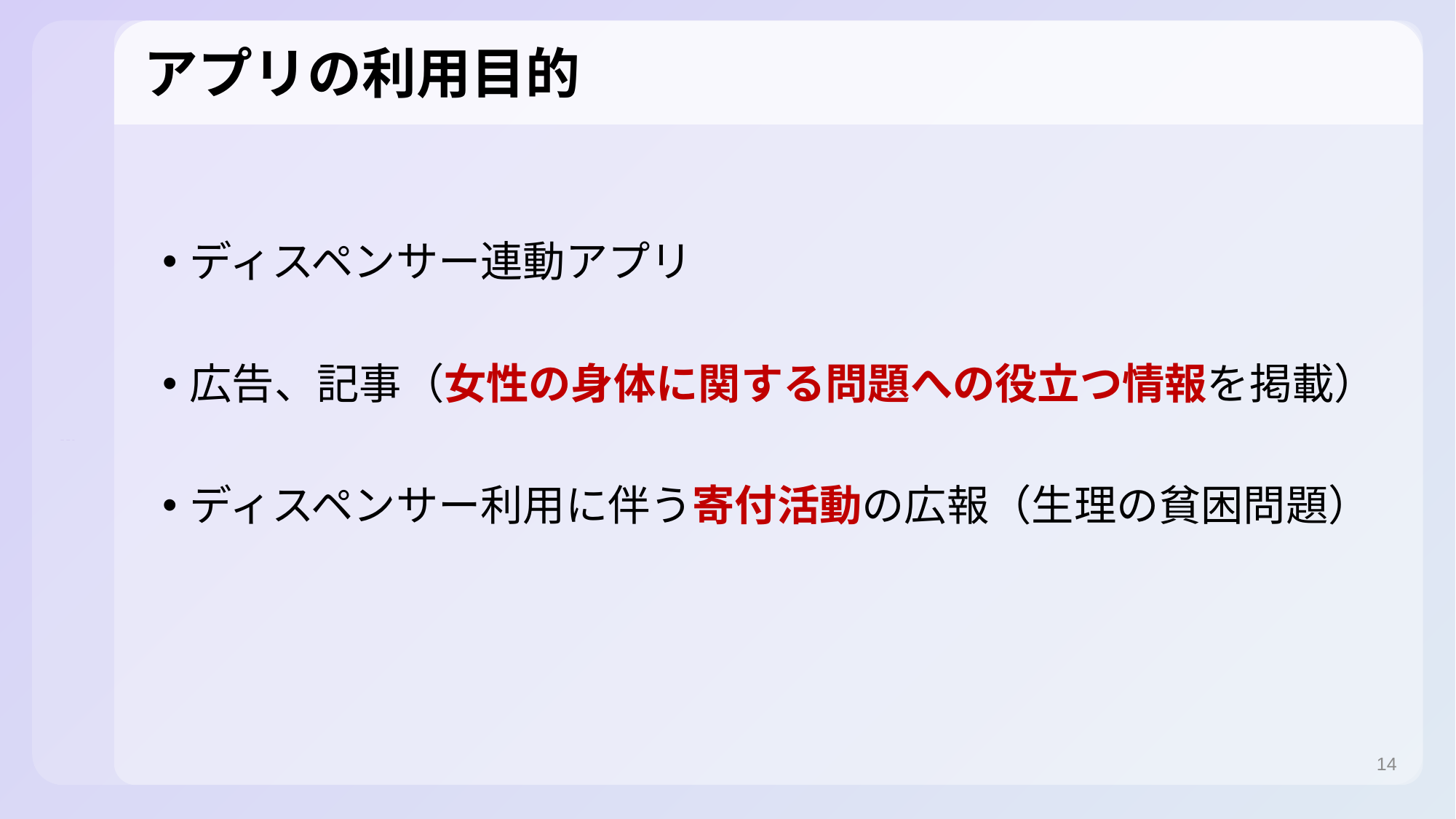

アプリの利用目的
ディスペンサー連動アプリ

広告、記事（女性の身体に関する問題への役立つ情報を掲載）

ディスペンサー利用に伴う寄付活動の広報（生理の貧困問題）

14